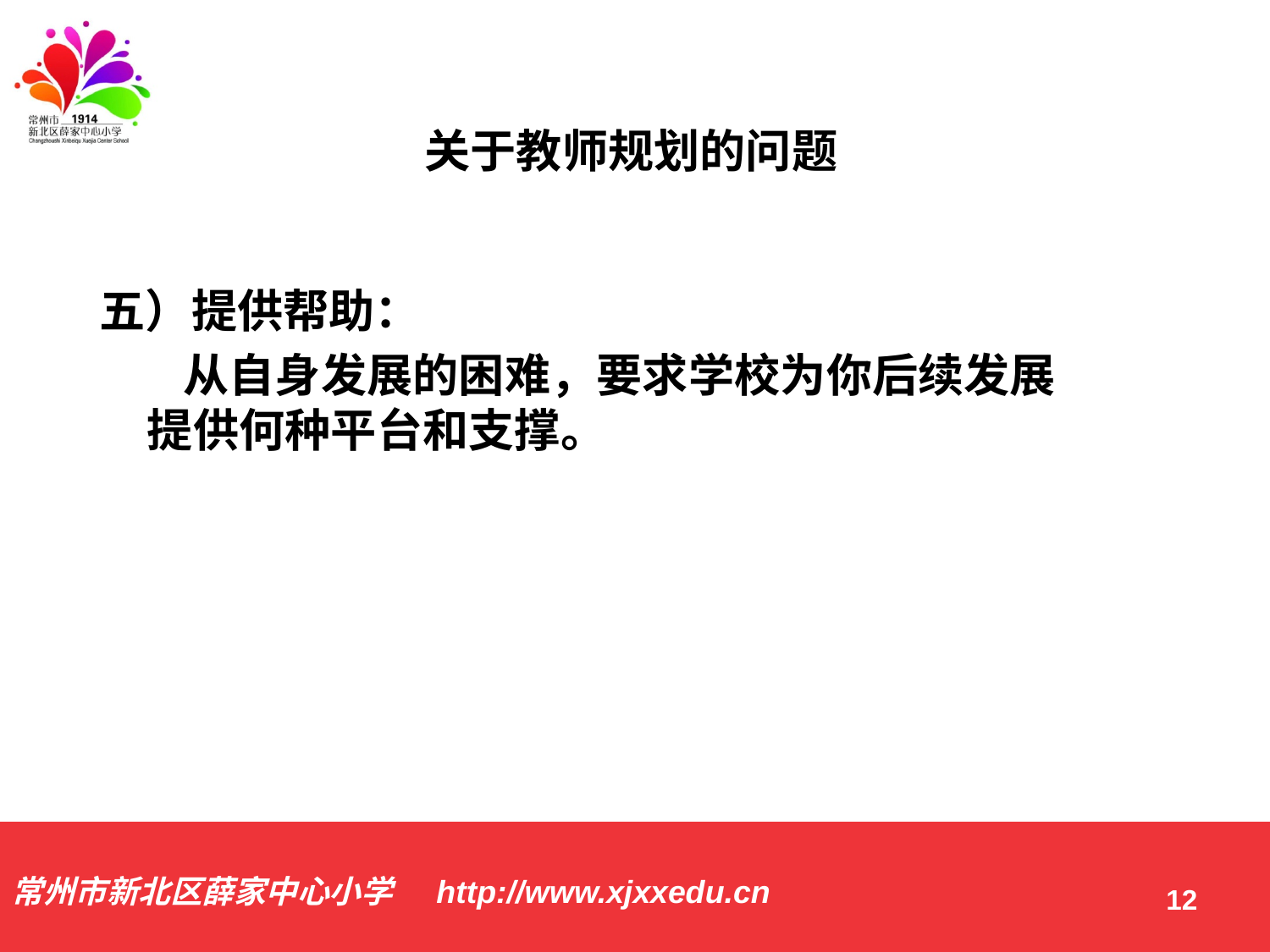

关于教师规划的问题
五）提供帮助：
       从自身发展的困难，要求学校为你后续发展提供何种平台和支撑。
12